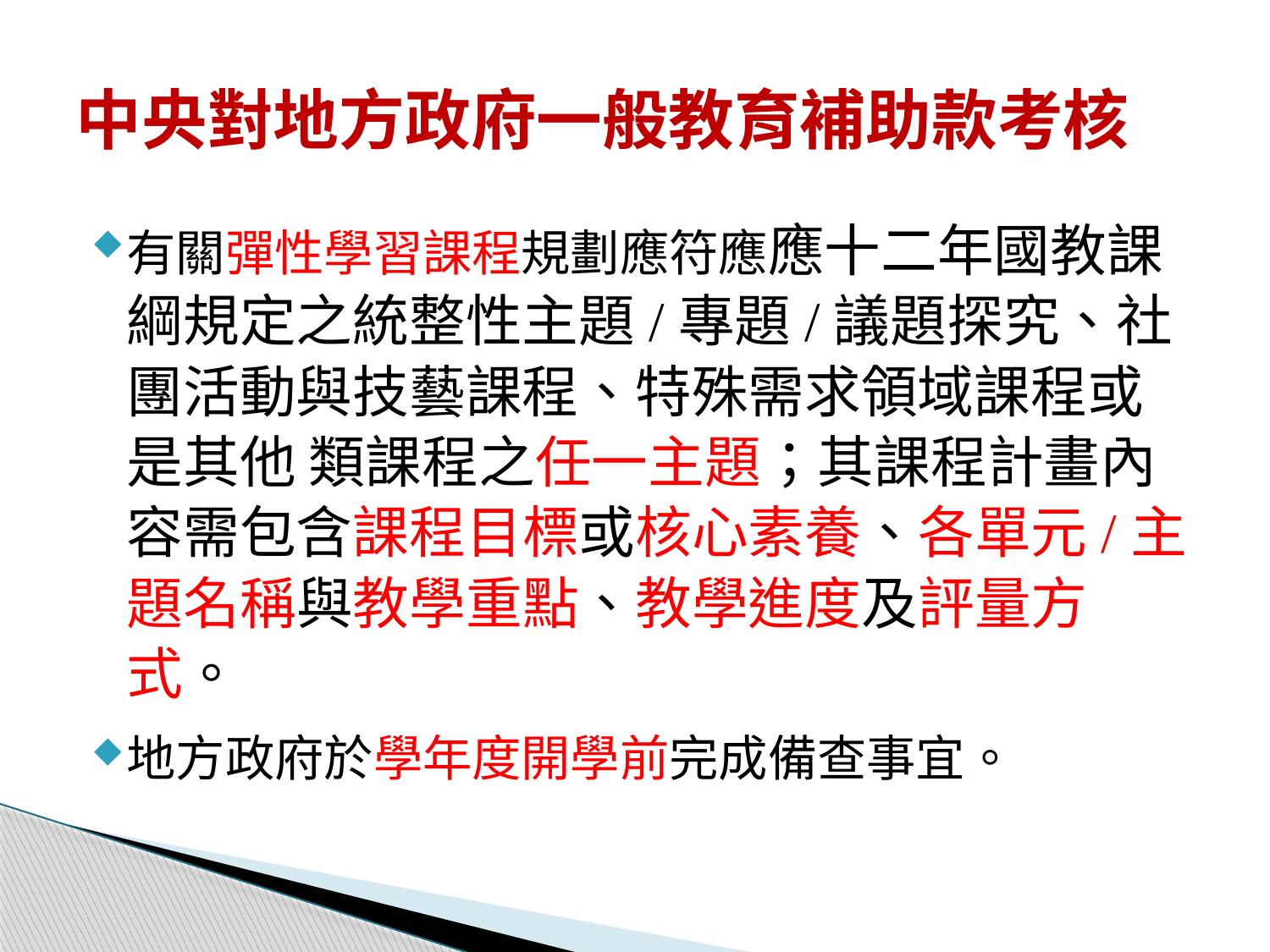

# 中央對地方政府一般教育補助款考核
有關彈性學習課程規劃應符應應十二年國教課綱規定之統整性主題/專題/議題探究、社團活動與技藝課程、特殊需求領域課程或是其他 類課程之任一主題；其課程計畫內容需包含課程目標或核心素養、各單元/主題名稱與教學重點、教學進度及評量方式。
地方政府於學年度開學前完成備查事宜。